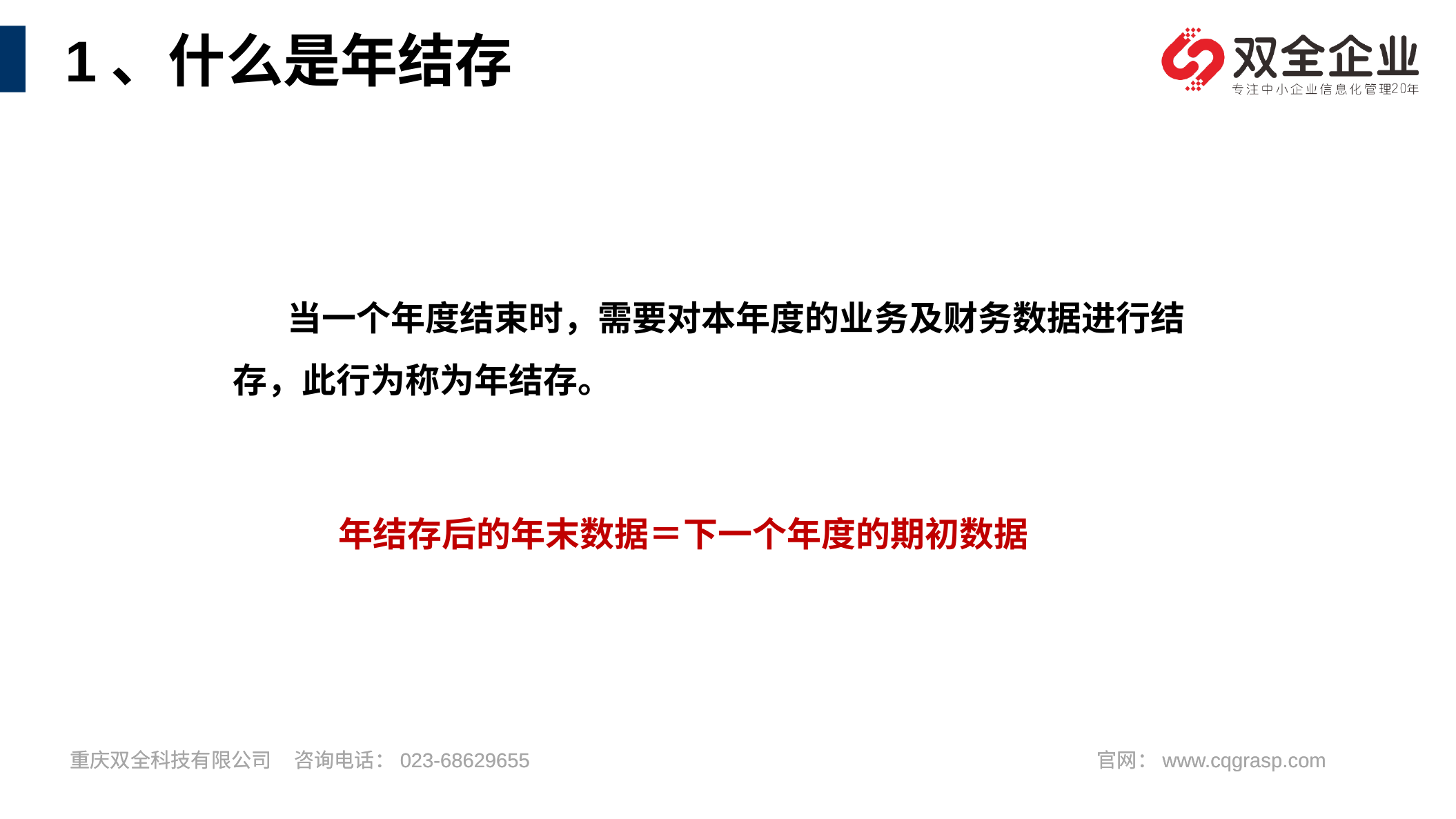

1、什么是年结存

      当一个年度结束时，需要对本年度的业务及财务数据进行结存，此行为称为年结存。
年结存后的年末数据＝下一个年度的期初数据